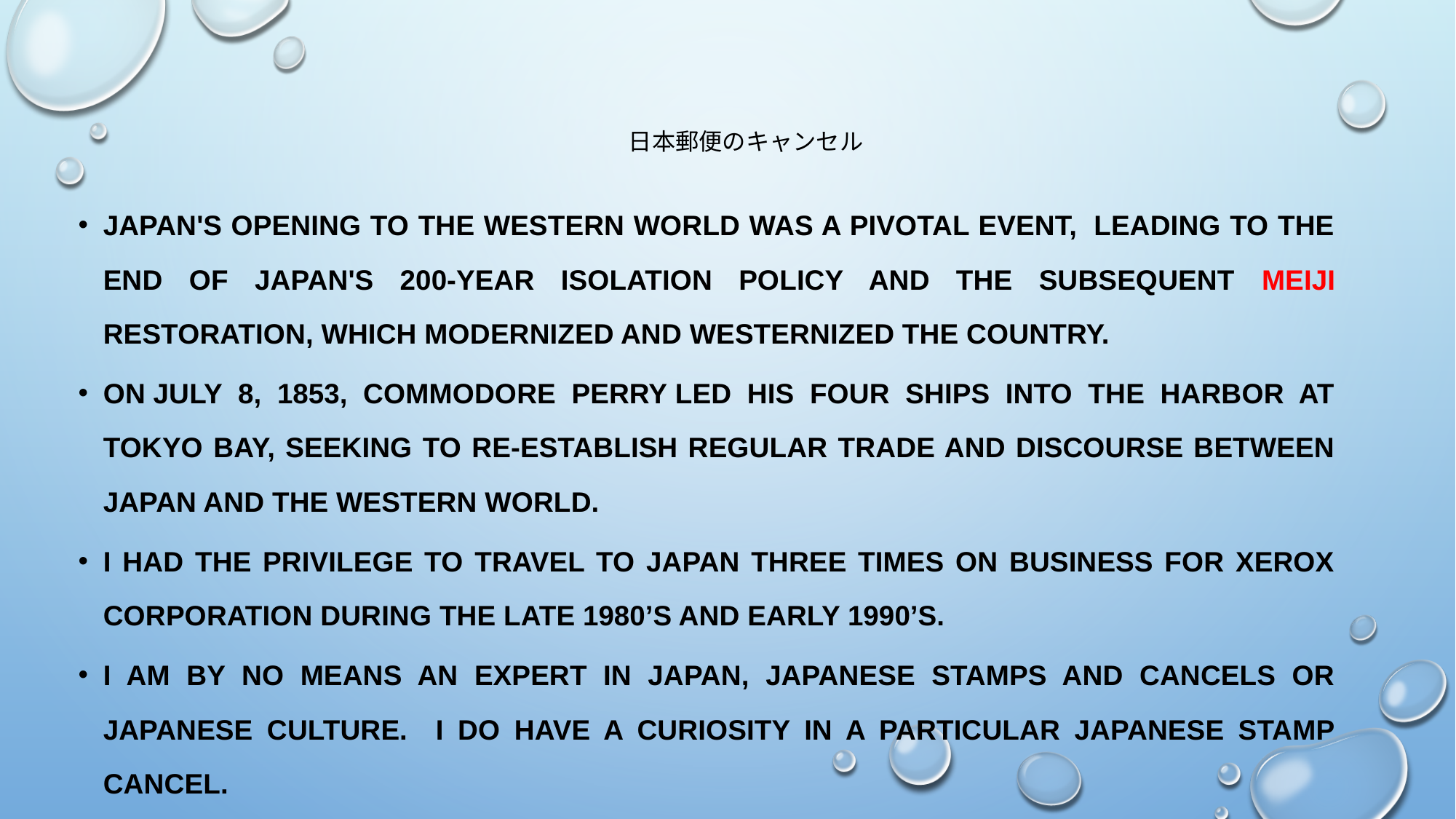

# 日本郵便のキャンセル
Japan's opening to the Western world was a pivotal event,  leading to the end of Japan's 200-year isolation policy and the subsequent Meiji Restoration, which modernized and Westernized the country.
On July 8, 1853, Commodore Perry led his four ships into the harbor at Tokyo Bay, seeking to re-establish regular trade and discourse between Japan and the western world.
I had the privilege to travel to Japan Three Times on Business FOR XEROX CORPORATION DURING THE Late 1980’S AND Early 1990’S.
I AM BY NO MEANS AN EXPERT IN JAPAN, Japanese stamps and cancels or Japanese culture.  I do have a curiosity in a particular Japanese stamp cancel.